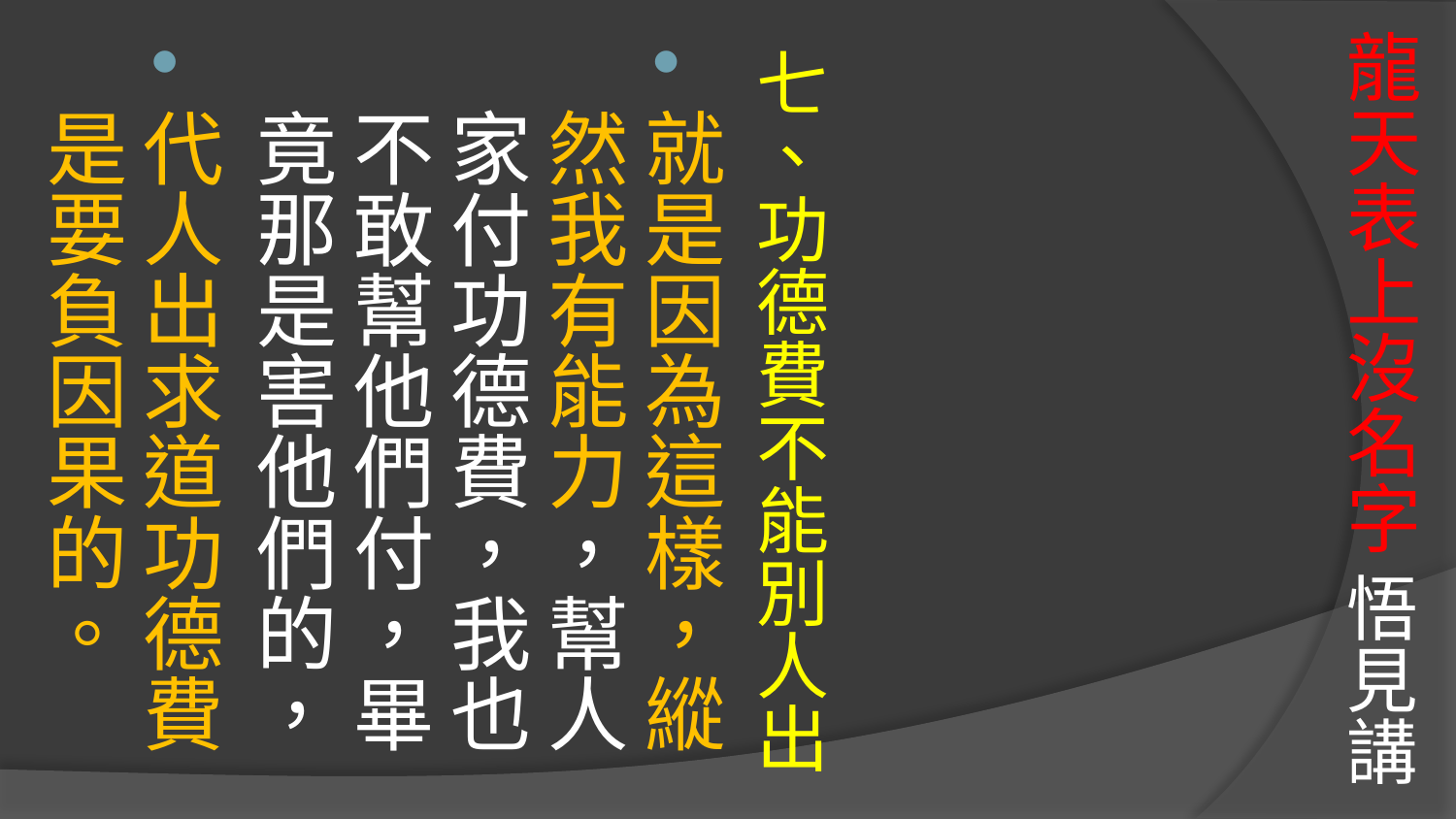

# 龍天表上沒名字 悟見講
七、功德費不能別人出
就是因為這樣，縱然我有能力，幫人家付功德費，我也不敢幫他們付，畢竟那是害他們的，
代人出求道功德費是要負因果的。